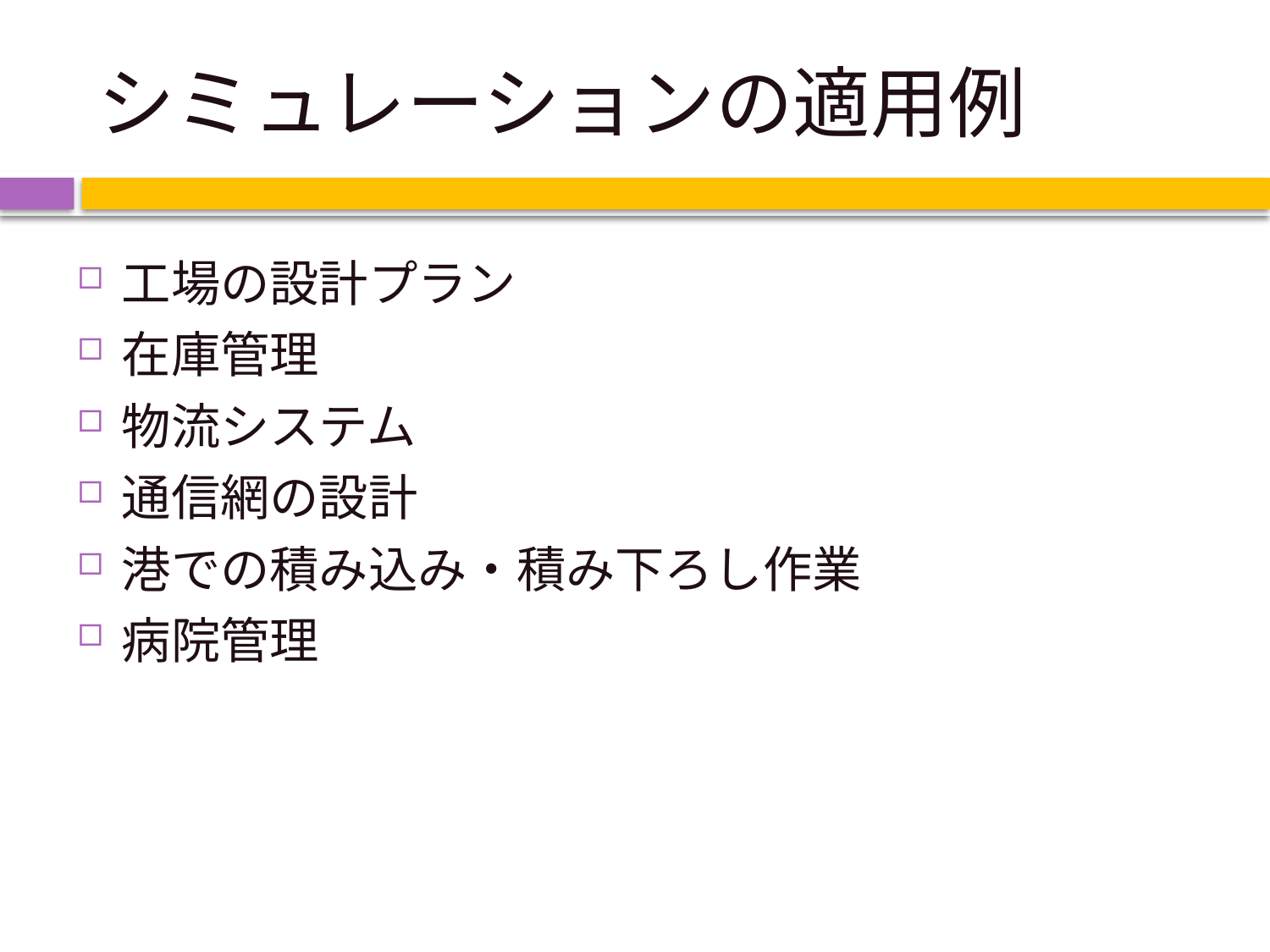

# シミュレーションの適用例
工場の設計プラン
在庫管理
物流システム
通信網の設計
港での積み込み・積み下ろし作業
病院管理